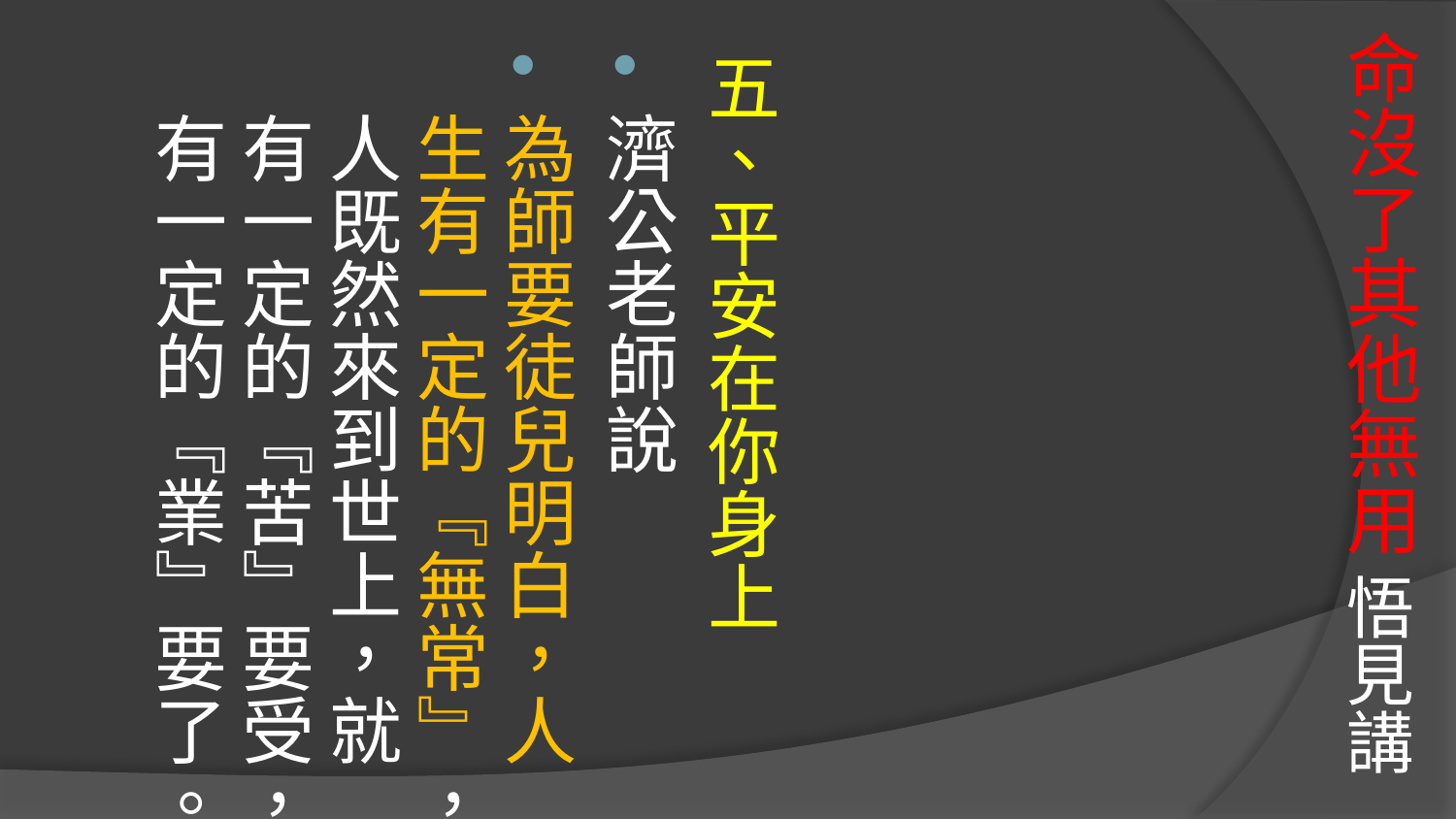

# 命沒了其他無用 悟見講
五、平安在你身上
濟公老師說
為師要徒兒明白，人生有一定的『無常』，人既然來到世上，就有一定的『苦』要受，有一定的『業』要了。